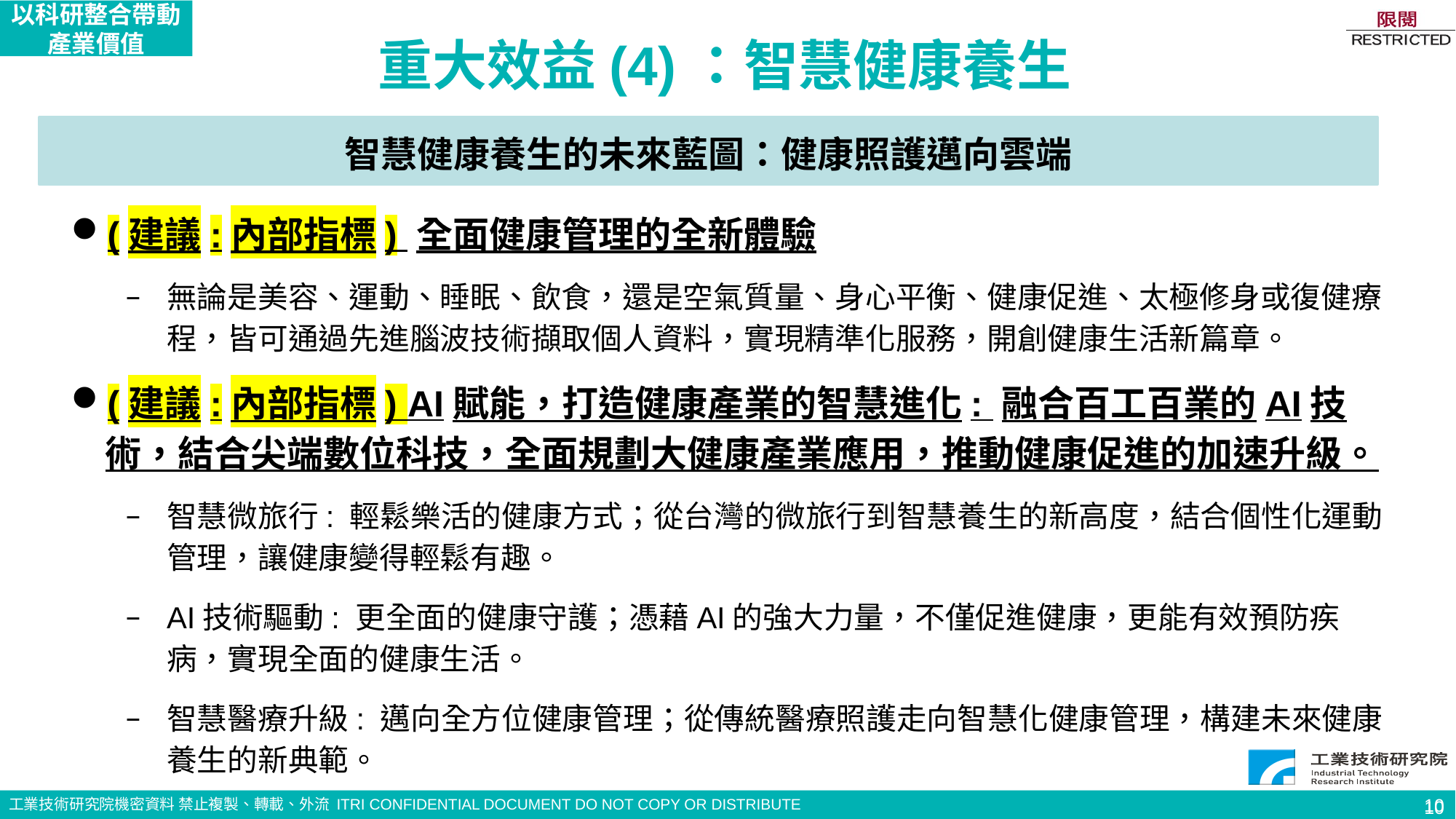

10
以科研整合帶動產業價值
重大效益(4)：智慧健康養生
智慧健康養生的未來藍圖：健康照護邁向雲端
(建議:內部指標) 全面健康管理的全新體驗
無論是美容、運動、睡眠、飲食，還是空氣質量、身心平衡、健康促進、太極修身或復健療程，皆可通過先進腦波技術擷取個人資料，實現精準化服務，開創健康生活新篇章。
(建議:內部指標) AI賦能，打造健康產業的智慧進化: 融合百工百業的AI技術，結合尖端數位科技，全面規劃大健康產業應用，推動健康促進的加速升級。
智慧微旅行: 輕鬆樂活的健康方式；從台灣的微旅行到智慧養生的新高度，結合個性化運動管理，讓健康變得輕鬆有趣。
AI技術驅動: 更全面的健康守護；憑藉AI的強大力量，不僅促進健康，更能有效預防疾病，實現全面的健康生活。
智慧醫療升級: 邁向全方位健康管理；從傳統醫療照護走向智慧化健康管理，構建未來健康養生的新典範。
10